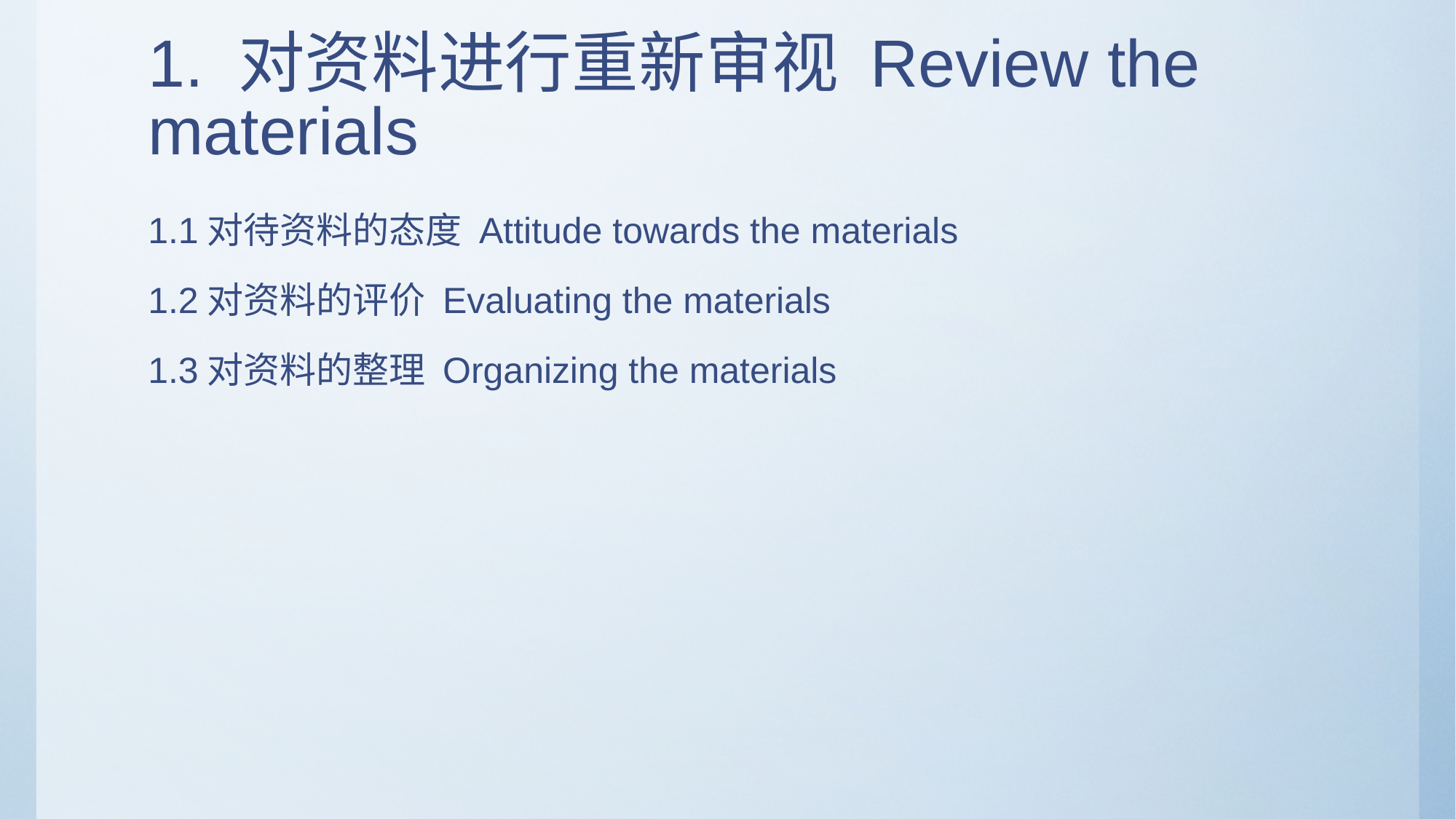

# 1. 对资料进行重新审视 Review the materials
1.1对待资料的态度 Attitude towards the materials
1.2对资料的评价 Evaluating the materials
1.3对资料的整理 Organizing the materials